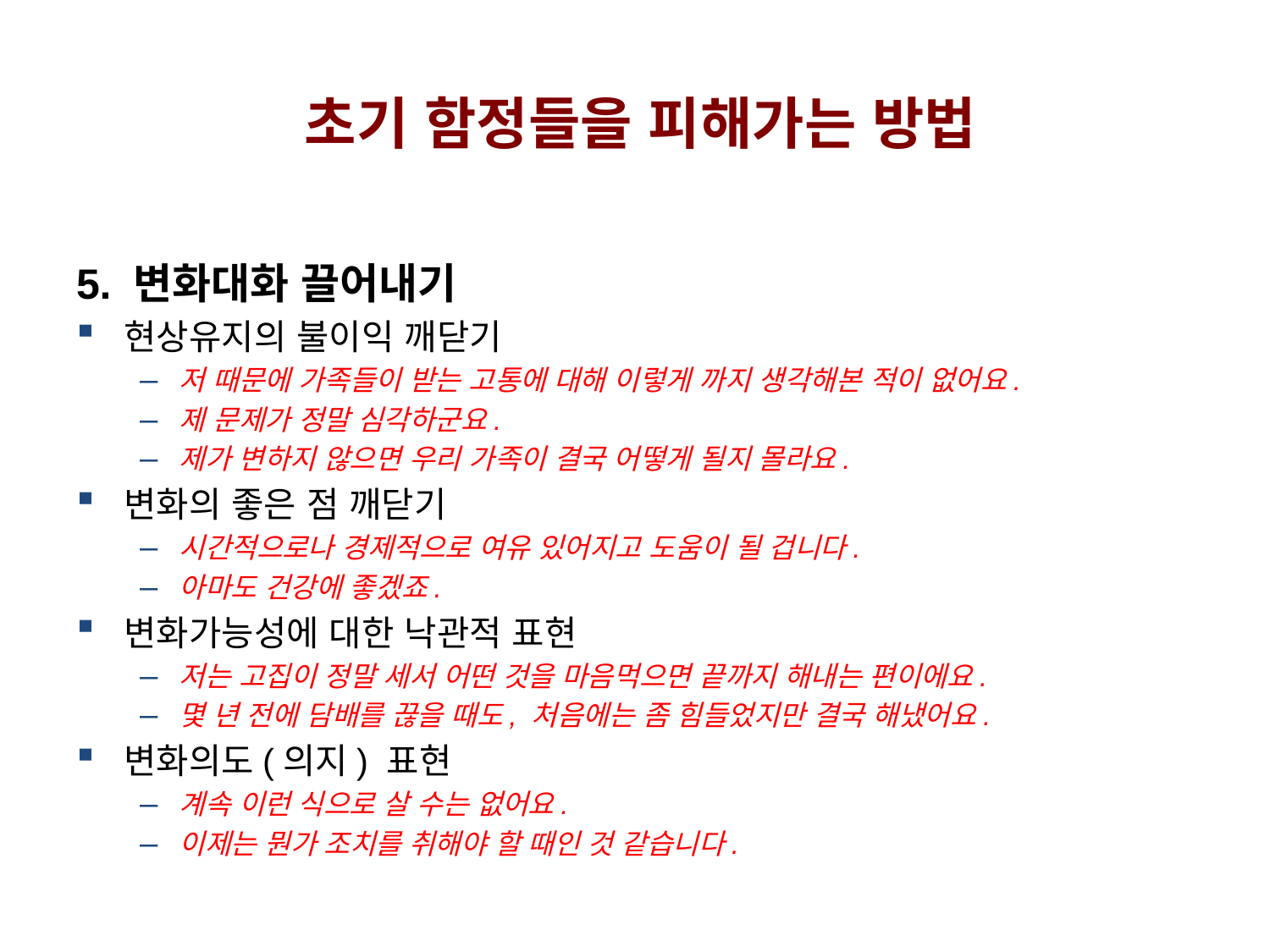

초기 함정들을 피해가는 방법
5. 변화대화 끌어내기
현상유지의 불이익 깨닫기
저 때문에 가족들이 받는 고통에 대해 이렇게 까지 생각해본 적이 없어요.
제 문제가 정말 심각하군요.
제가 변하지 않으면 우리 가족이 결국 어떻게 될지 몰라요.
변화의 좋은 점 깨닫기
시간적으로나 경제적으로 여유 있어지고 도움이 될 겁니다.
아마도 건강에 좋겠죠.
변화가능성에 대한 낙관적 표현
저는 고집이 정말 세서 어떤 것을 마음먹으면 끝까지 해내는 편이에요.
몇 년 전에 담배를 끊을 때도, 처음에는 좀 힘들었지만 결국 해냈어요.
변화의도(의지) 표현
계속 이런 식으로 살 수는 없어요.
이제는 뭔가 조치를 취해야 할 때인 것 같습니다.